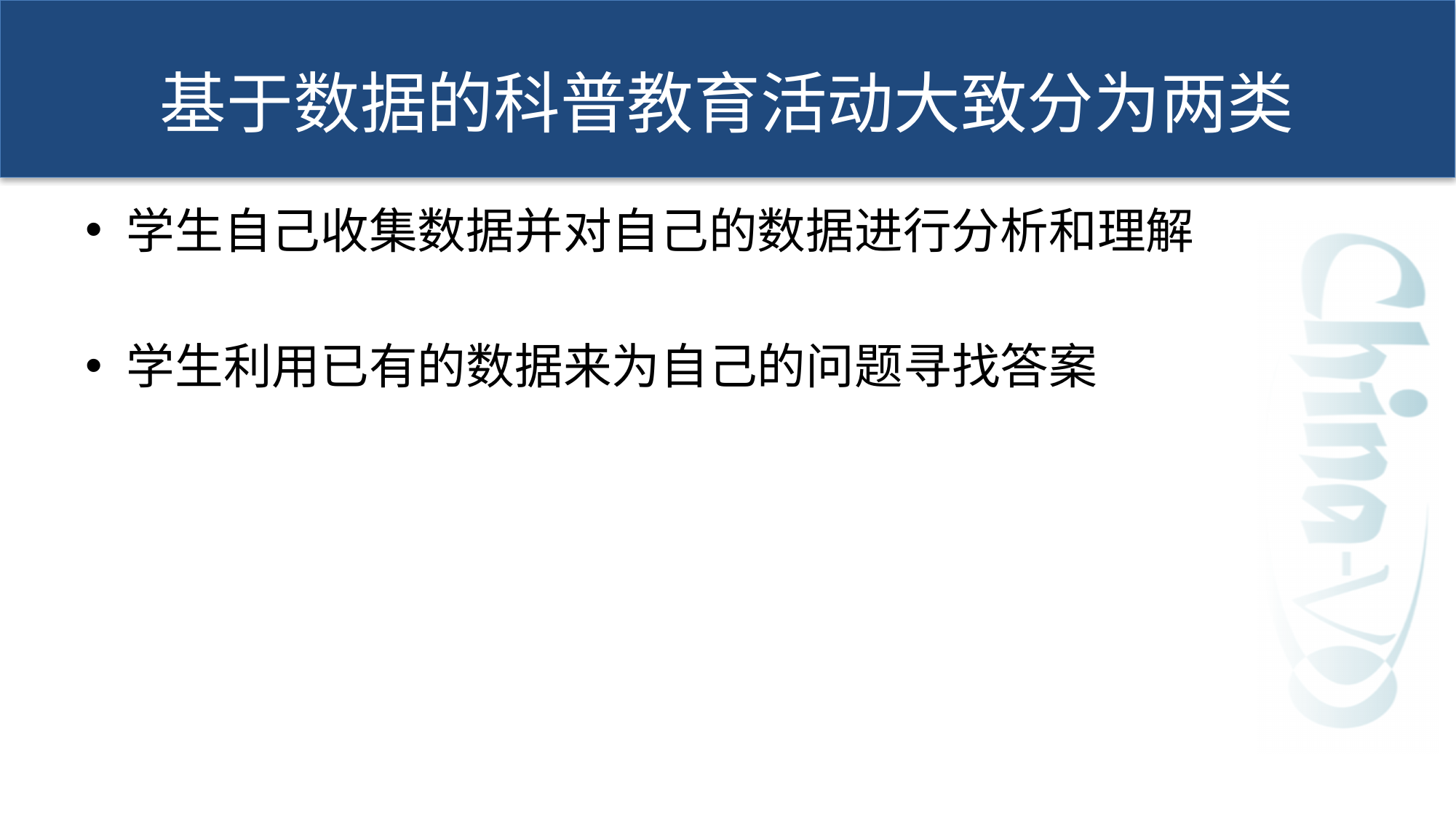

# 基于数据的科普教育活动大致分为两类
学生自己收集数据并对自己的数据进行分析和理解

学生利用已有的数据来为自己的问题寻找答案